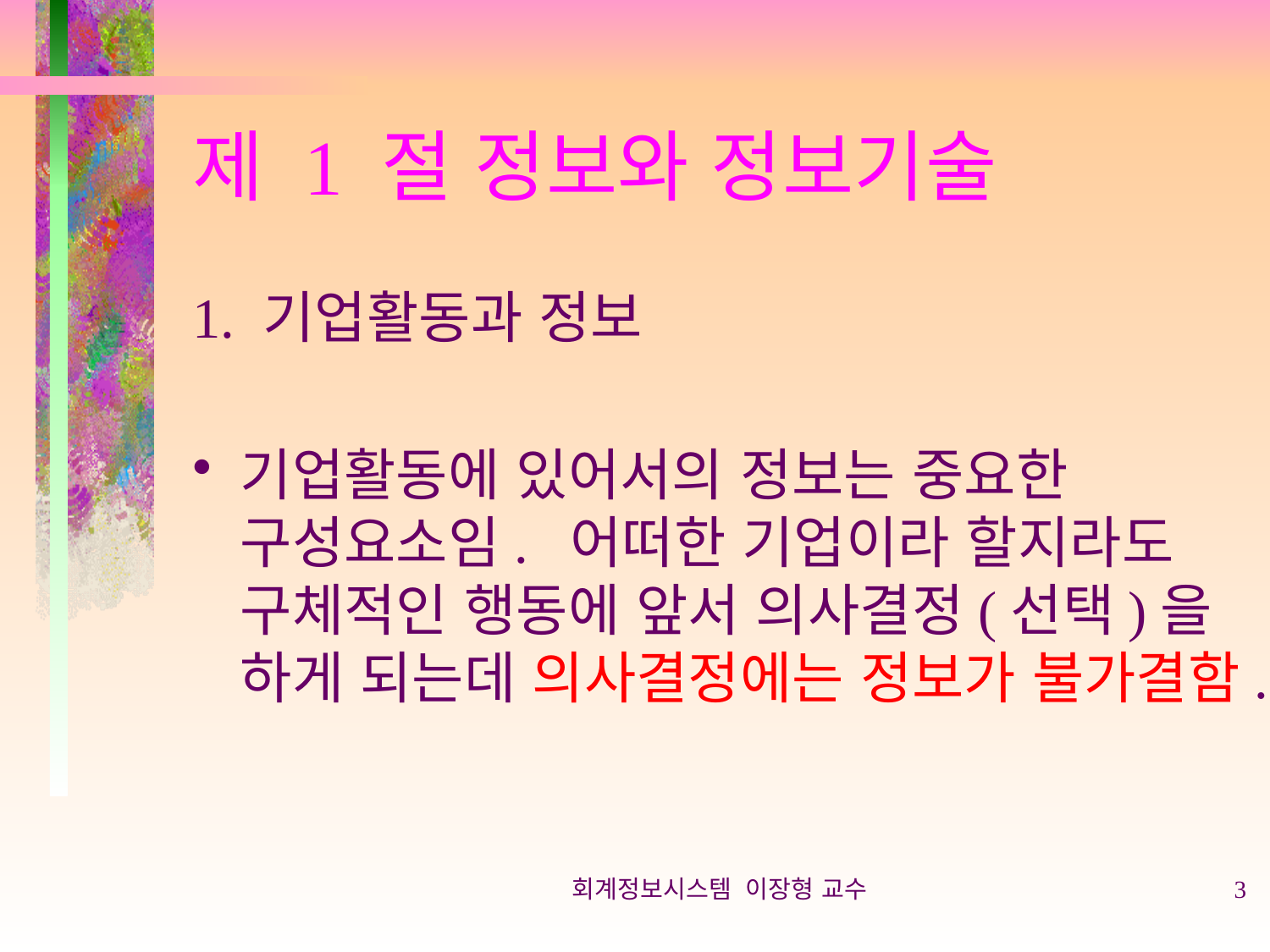

# 제 1 절 정보와 정보기술
1. 기업활동과 정보

기업활동에 있어서의 정보는 중요한 구성요소임.  어떠한 기업이라 할지라도 구체적인 행동에 앞서 의사결정(선택)을 하게 되는데 의사결정에는 정보가 불가결함.
회계정보시스템  이장형 교수
3